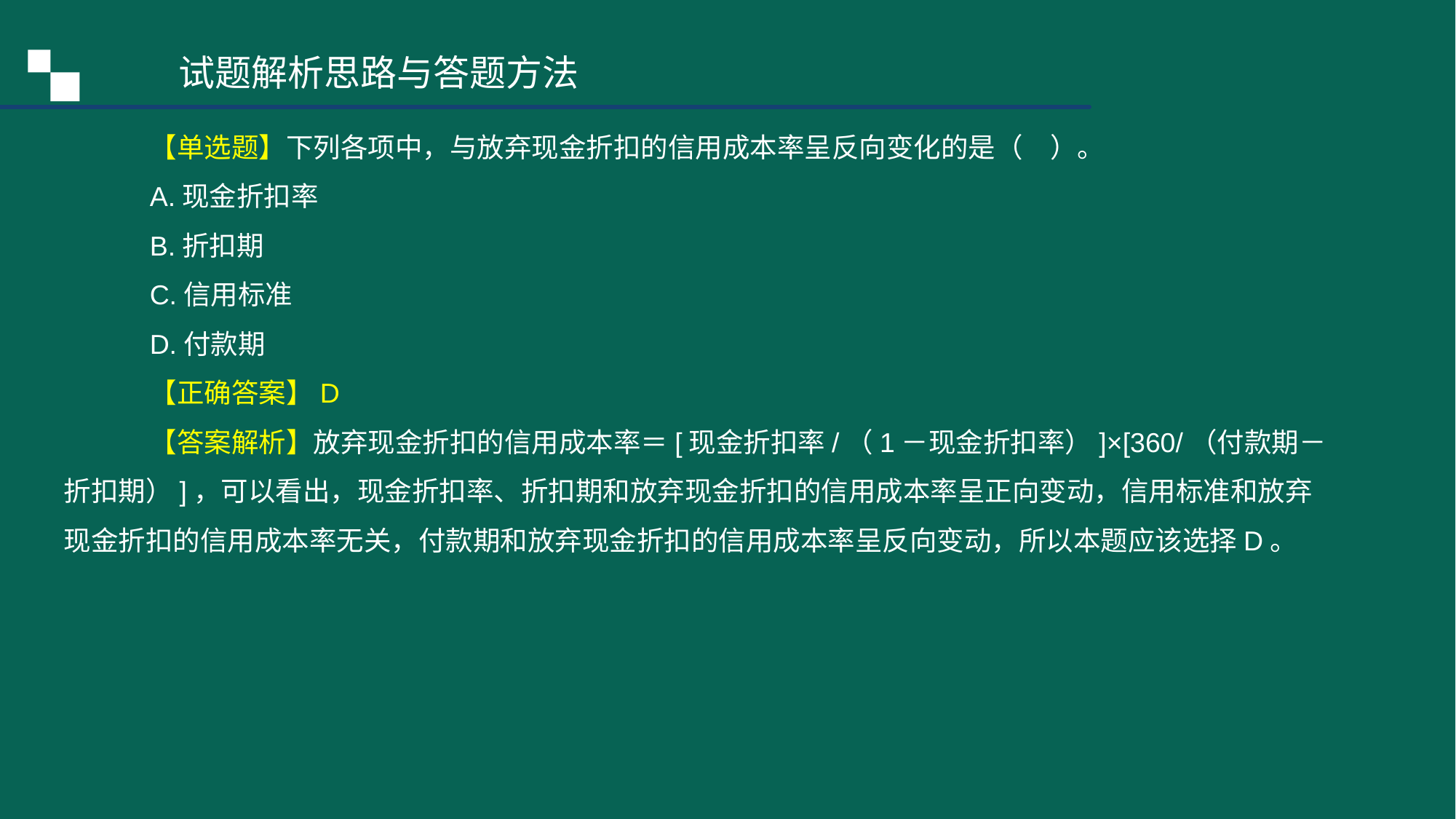

试题解析思路与答题方法
【单选题】下列各项中，与放弃现金折扣的信用成本率呈反向变化的是（　）。
A.现金折扣率
B.折扣期
C.信用标准
D.付款期
【正确答案】D
【答案解析】放弃现金折扣的信用成本率＝[现金折扣率/（1－现金折扣率）]×[360/（付款期－折扣期）]，可以看出，现金折扣率、折扣期和放弃现金折扣的信用成本率呈正向变动，信用标准和放弃现金折扣的信用成本率无关，付款期和放弃现金折扣的信用成本率呈反向变动，所以本题应该选择D。